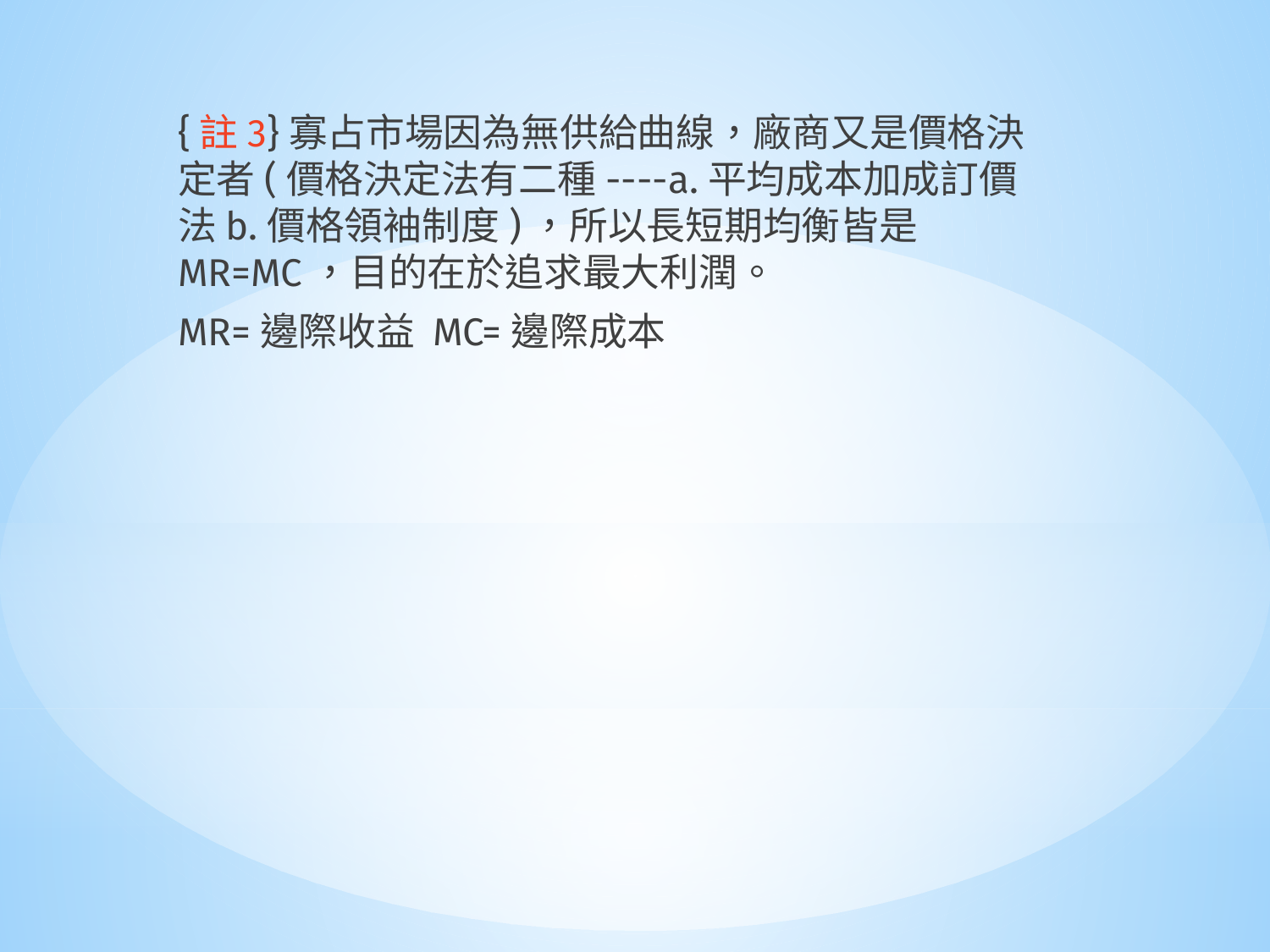

{註3}寡占市場因為無供給曲線，廠商又是價格決定者(價格決定法有二種----a.平均成本加成訂價法b.價格領袖制度)，所以長短期均衡皆是MR=MC，目的在於追求最大利潤。
MR=邊際收益 MC=邊際成本